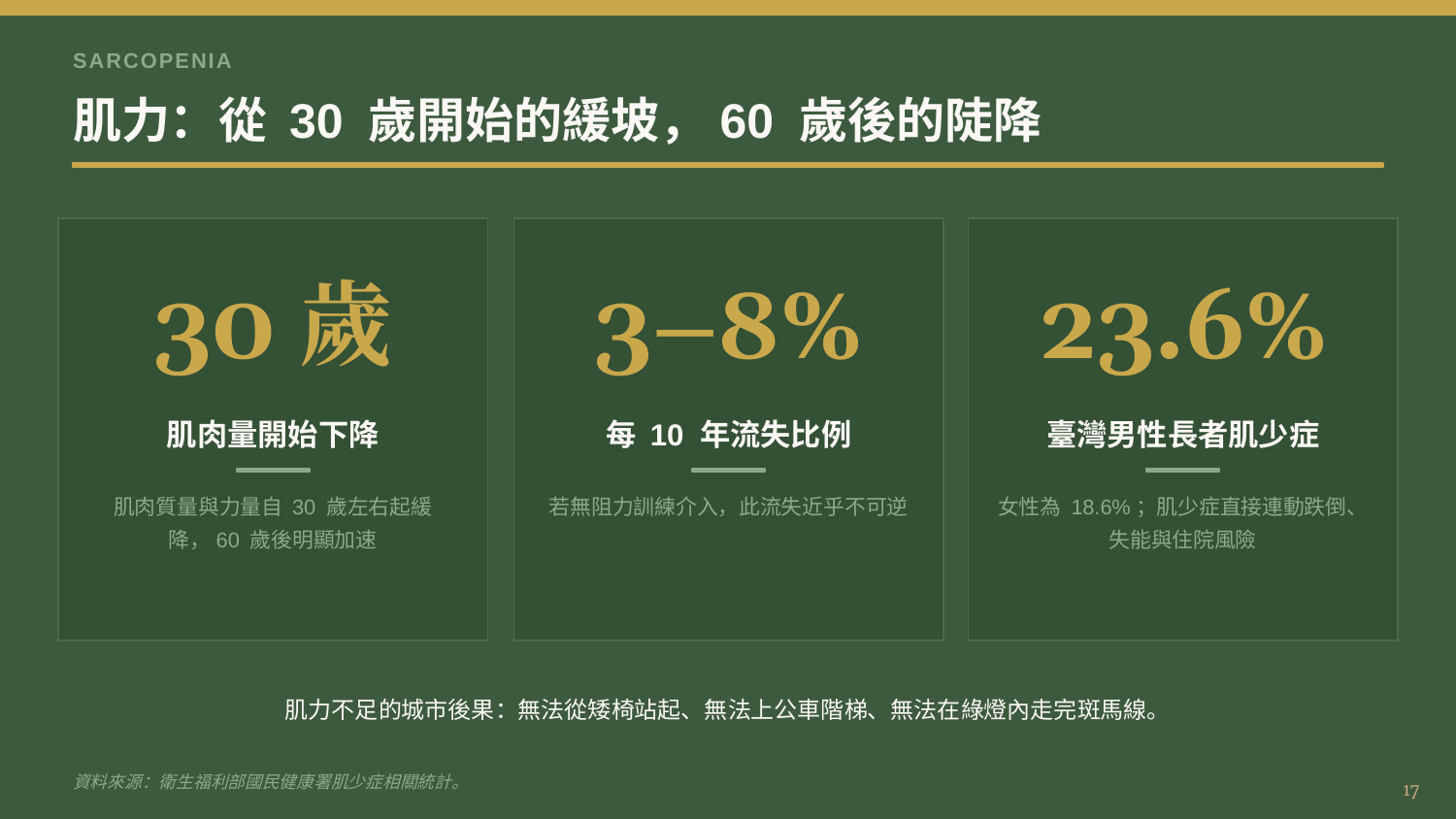

SARCOPENIA
肌力：從 30 歲開始的緩坡，60 歲後的陡降

30歲
3–8%
23.6%
肌肉量開始下降
每 10 年流失比例
臺灣男性長者肌少症

肌肉質量與力量自 30 歲左右起緩降，60 歲後明顯加速
若無阻力訓練介入，此流失近乎不可逆
女性為 18.6%；肌少症直接連動跌倒、失能與住院風險
肌力不足的城市後果：無法從矮椅站起、無法上公車階梯、無法在綠燈內走完斑馬線。
資料來源：衛生福利部國民健康署肌少症相關統計。
17